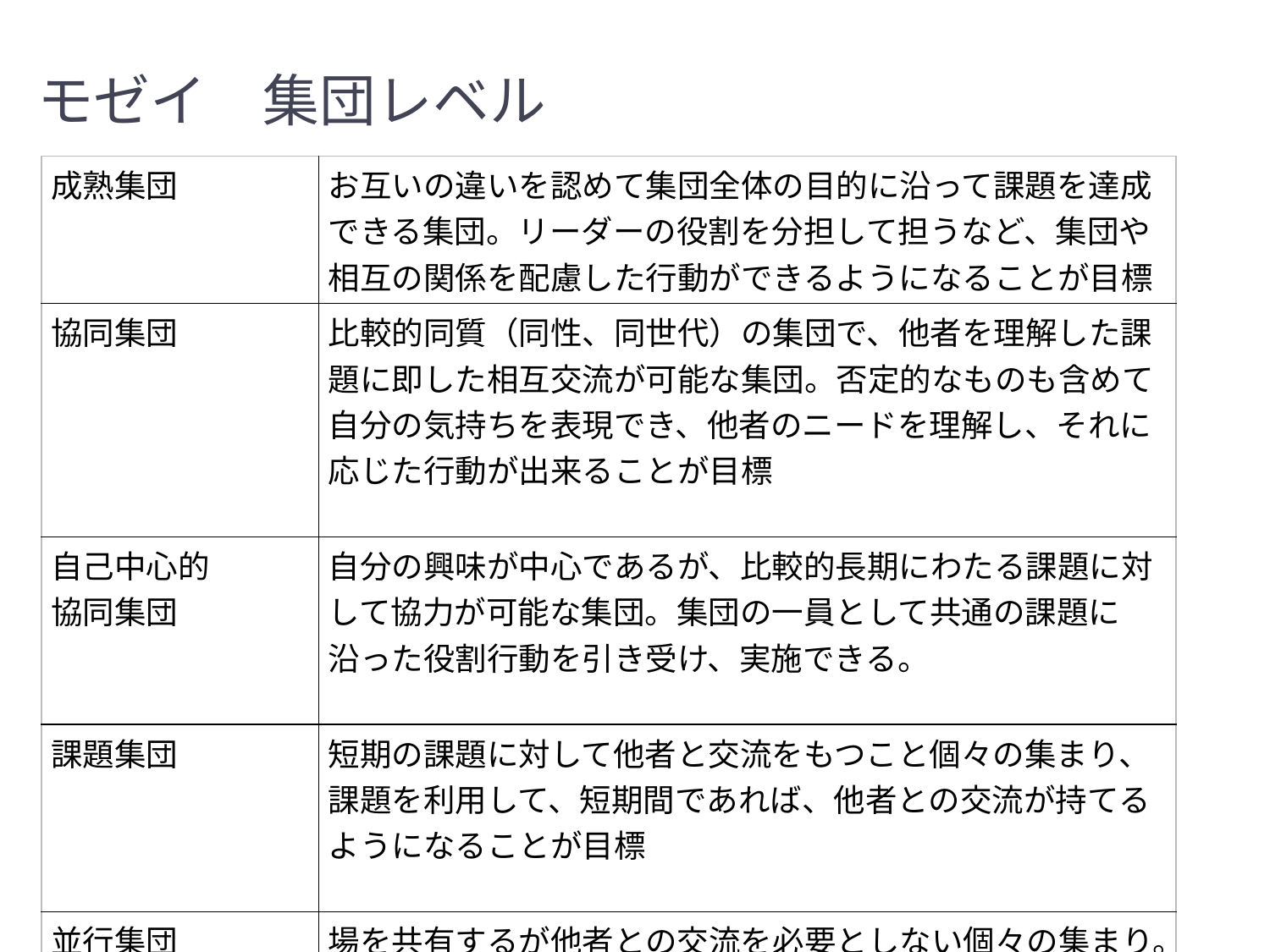

# モゼイ　集団レベル
| 成熟集団 | お互いの違いを認めて集団全体の目的に沿って課題を達成できる集団。リーダーの役割を分担して担うなど、集団や相互の関係を配慮した行動ができるようになることが目標 |
| --- | --- |
| 協同集団 | 比較的同質（同性、同世代）の集団で、他者を理解した課題に即した相互交流が可能な集団。否定的なものも含めて自分の気持ちを表現でき、他者のニードを理解し、それに応じた行動が出来ることが目標 |
| 自己中心的 協同集団 | 自分の興味が中心であるが、比較的長期にわたる課題に対して協力が可能な集団。集団の一員として共通の課題に沿った役割行動を引き受け、実施できる。 |
| 課題集団 | 短期の課題に対して他者と交流をもつこと個々の集まり、課題を利用して、短期間であれば、他者との交流が持てるようになることが目標 |
| 並行集団 | 場を共有するが他者との交流を必要としない個々の集まり。 |